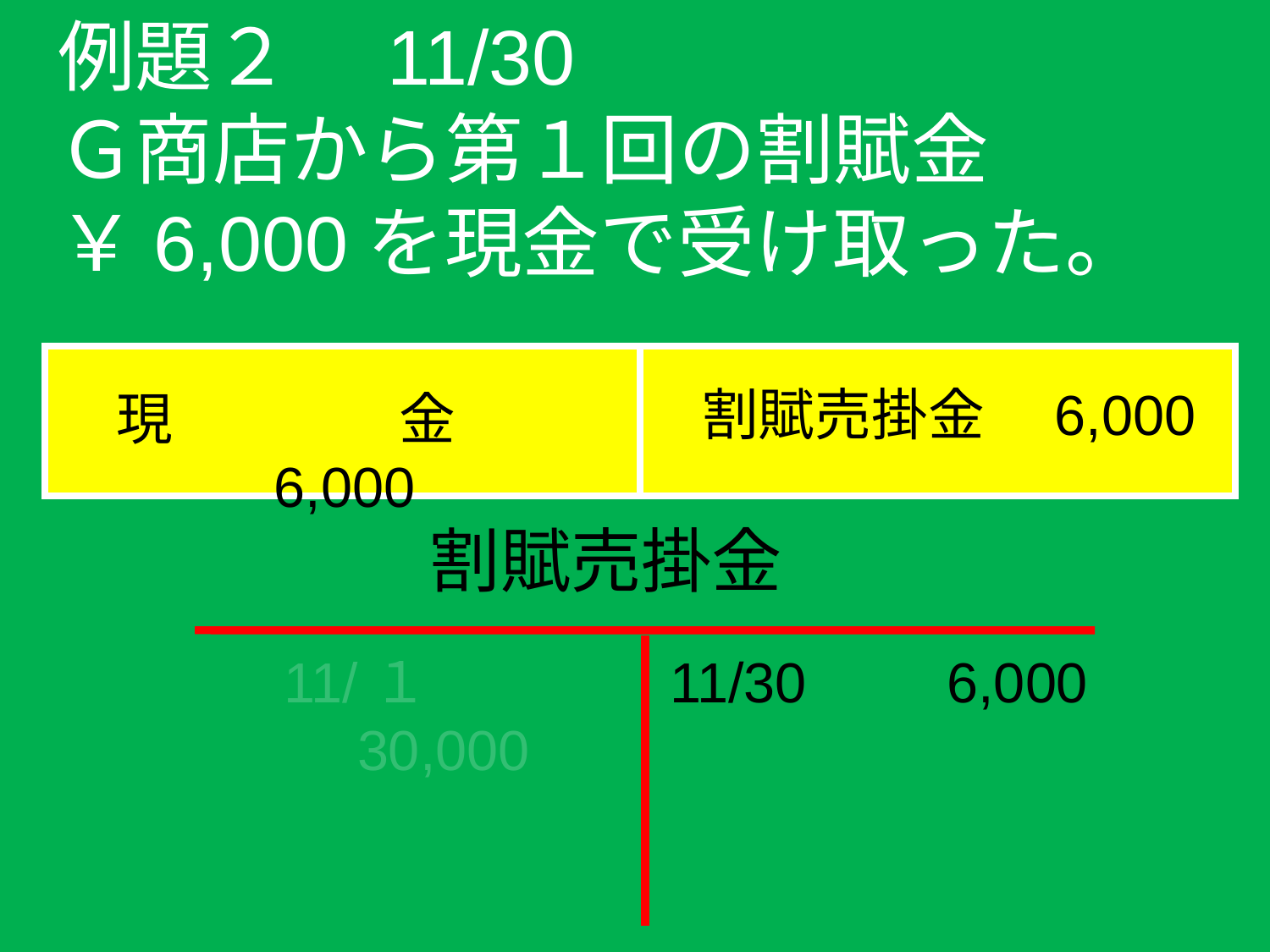

# 例題２　11/30 Ｇ商店から第１回の割賦金￥6,000を現金で受け取った。
|  |  |
| --- | --- |
割賦売掛金　6,000

　現　　　　金　　6,000
割賦売掛金

11/１　　30,000
11/30　　6,000